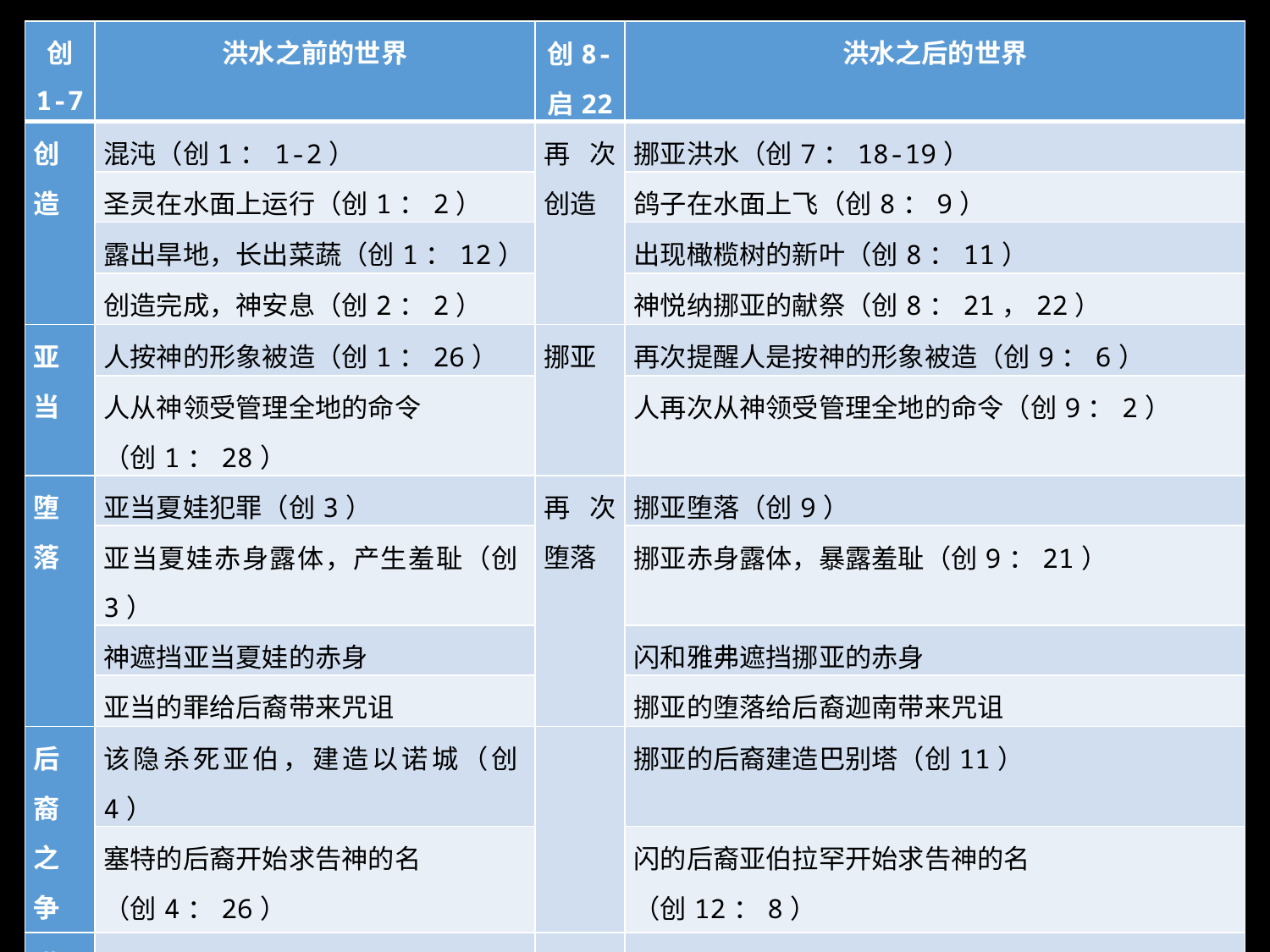

| 创 1-7 | 洪水之前的世界 | 创8- 启22 | 洪水之后的世界 |
| --- | --- | --- | --- |
| 创造 | 混沌（创1：1-2） | 再次创造 | 挪亚洪水（创7：18-19） |
|  | 圣灵在水面上运行（创1：2） |  | 鸽子在水面上飞（创8：9） |
|  | 露出旱地，长出菜蔬（创1：12） |  | 出现橄榄树的新叶（创8：11） |
|  | 创造完成，神安息（创2：2） |  | 神悦纳挪亚的献祭（创8：21，22） |
| 亚当 | 人按神的形象被造（创1：26） | 挪亚 | 再次提醒人是按神的形象被造（创9：6） |
|  | 人从神领受管理全地的命令 （创1：28） |  | 人再次从神领受管理全地的命令（创9：2） |
| 堕落 | 亚当夏娃犯罪（创3） | 再次堕落 | 挪亚堕落（创9） |
|  | 亚当夏娃赤身露体，产生羞耻（创3） |  | 挪亚赤身露体，暴露羞耻（创9：21） |
|  | 神遮挡亚当夏娃的赤身 |  | 闪和雅弗遮挡挪亚的赤身 |
|  | 亚当的罪给后裔带来咒诅 |  | 挪亚的堕落给后裔迦南带来咒诅 |
| 后裔之争 | 该隐杀死亚伯，建造以诺城（创4） |  | 挪亚的后裔建造巴别塔（创11） |
|  | 塞特的后裔开始求告神的名 （创4：26） |  | 闪的后裔亚伯拉罕开始求告神的名 （创12：8） |
| 洪水审判 | 挪亚洪水的审判（创6：17） | 最后的审判 | “挪亚的日子”再次临到地上 (太24:37-39) |
|  | 神用水审判全地(创7:23) |  | 神为了用火审判全地 (太24:30；参考彼后3:7) |
|  | 旧的世界消失(彼后3:5-7) |  | 如今的天地在新天新地面前消失　(彼后3:13) |